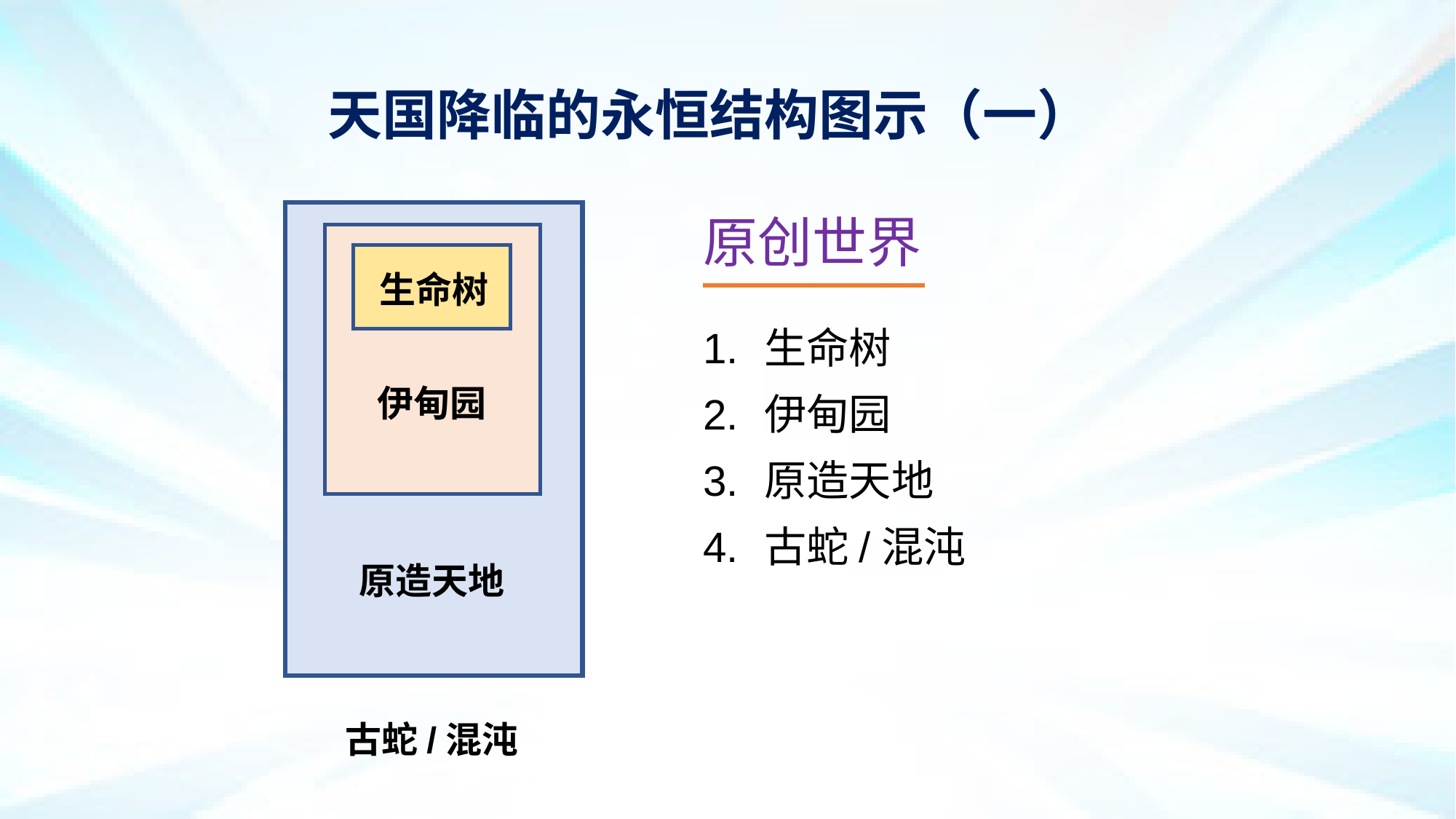

天国降临的永恒结构图示（一）

原创世界

生命树
伊甸园
原造天地
古蛇/混沌

生命树
伊甸园
原造天地
古蛇/混沌